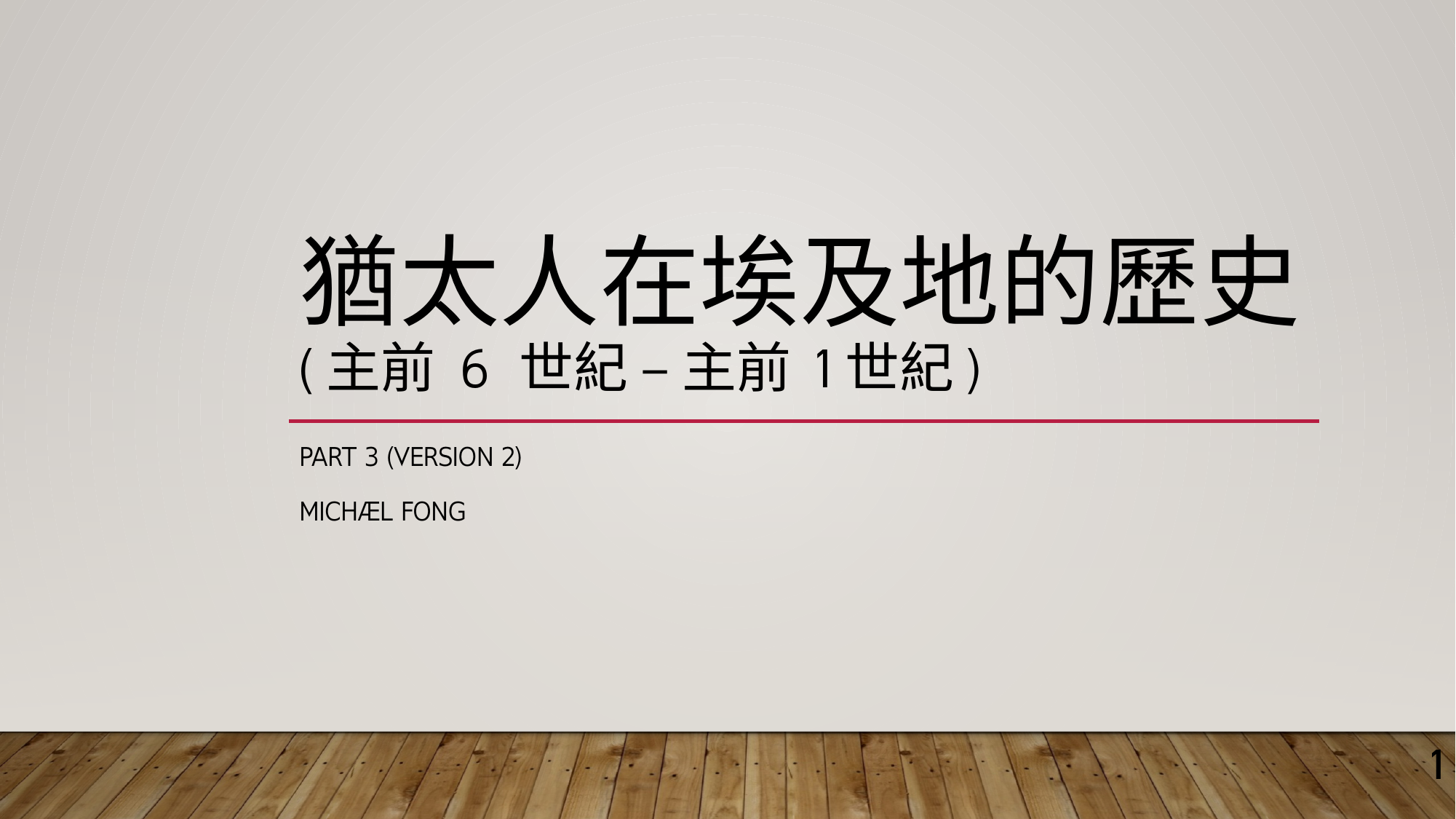

# 猶太人在埃及地的歷史 (主前 6 世紀 – 主前 1世紀)
Part 3 (Version 2)
Michael Fong
1